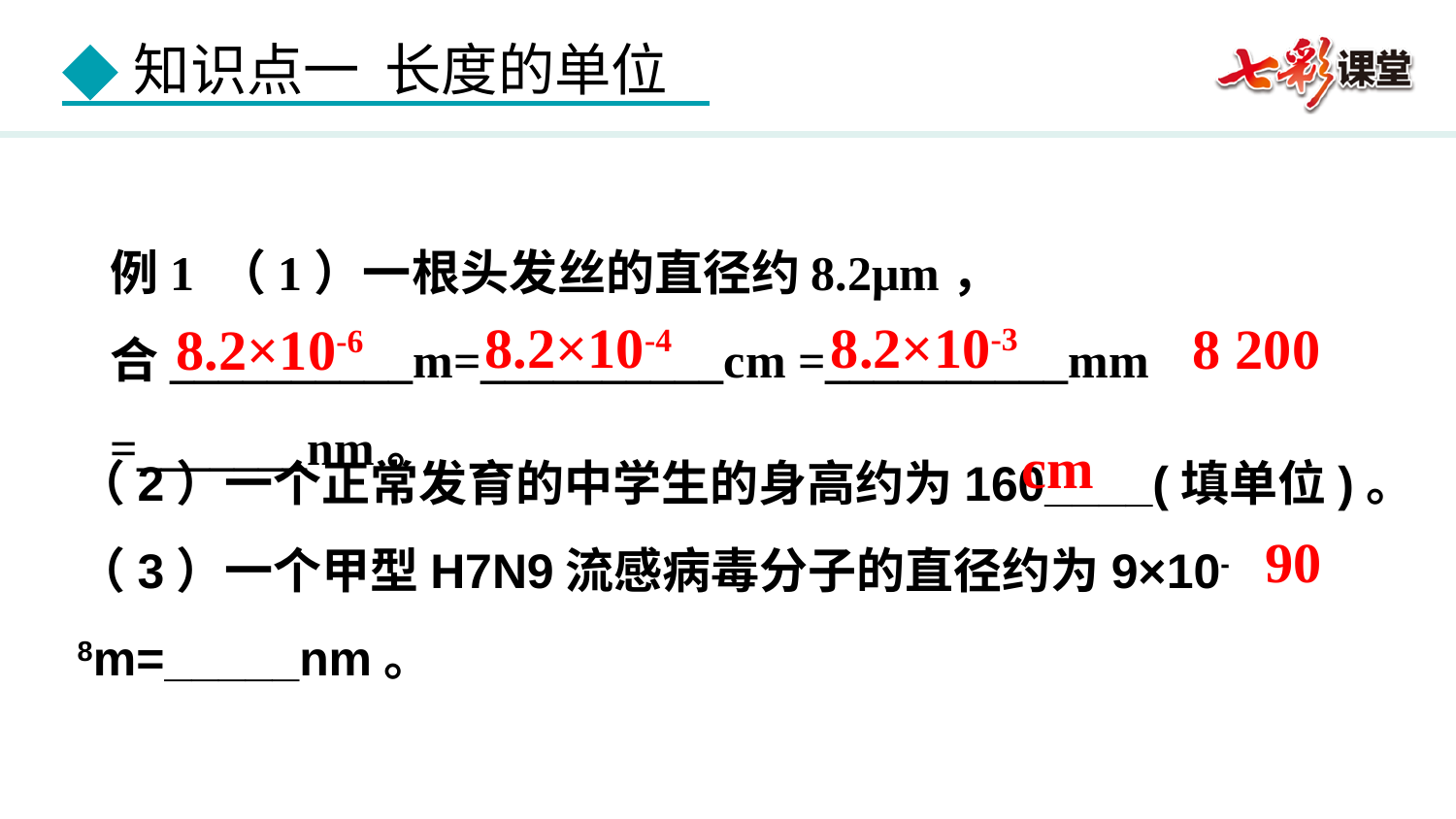

例1 （1）一根头发丝的直径约8.2μm，
合__________m=__________cm =__________mm =_______nm。
8.2×10-3
8.2×10-4
8 200
8.2×10-6
（2）一个正常发育的中学生的身高约为160____(填单位)。
（3）一个甲型H7N9流感病毒分子的直径约为9×10-8m=_____nm。
cm
90